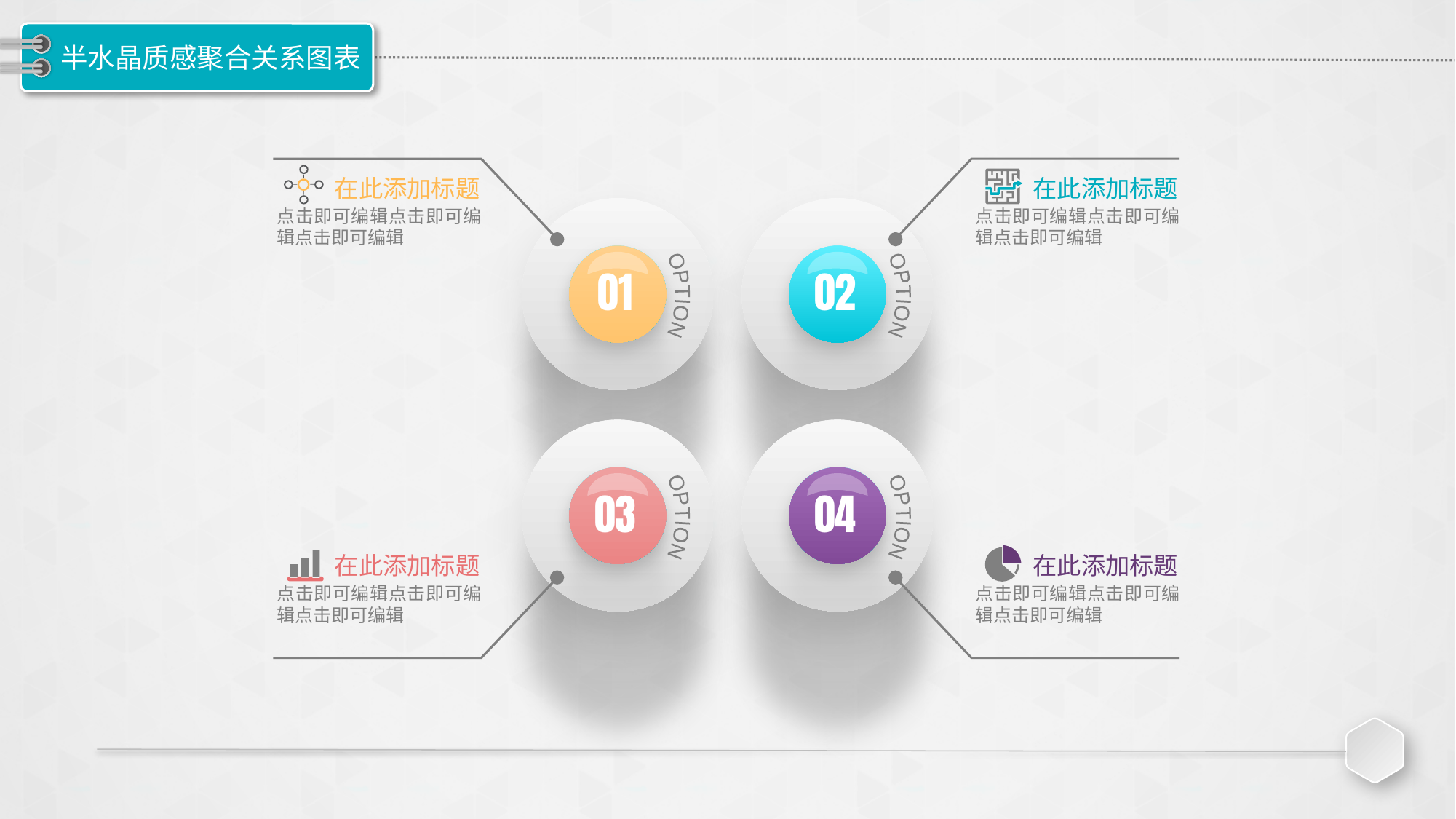

# 半水晶质感聚合关系图表

在此添加标题
点击即可编辑点击即可编辑点击即可编辑
在此添加标题
点击即可编辑点击即可编辑点击即可编辑

01

02
OPTION
OPTION

03

04
OPTION
OPTION

在此添加标题
点击即可编辑点击即可编辑点击即可编辑
在此添加标题
点击即可编辑点击即可编辑点击即可编辑

49